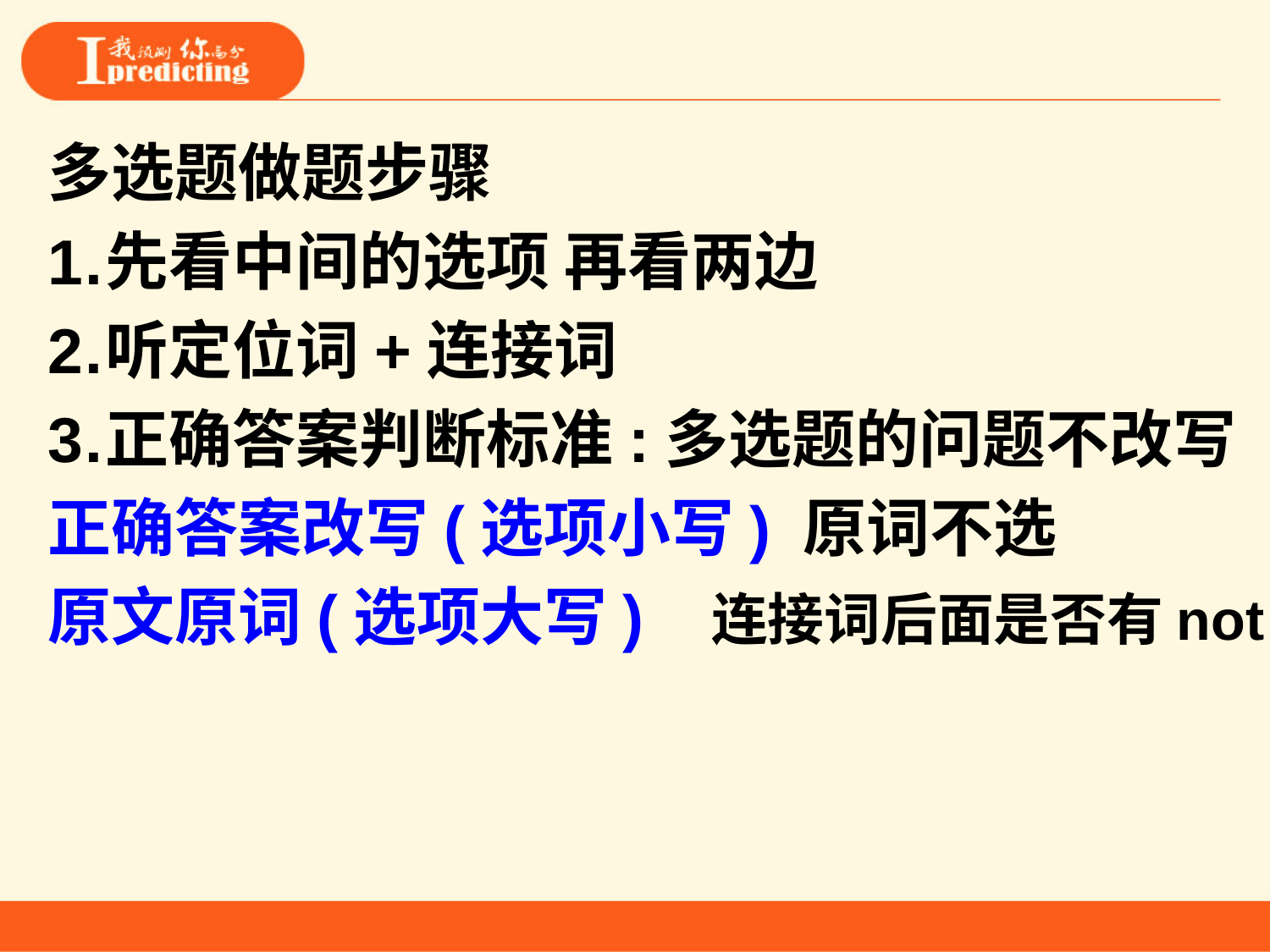

多选题做题步骤
先看中间的选项 再看两边
听定位词+连接词
正确答案判断标准:多选题的问题不改写
正确答案改写(选项小写) 原词不选
原文原词(选项大写)   连接词后面是否有not